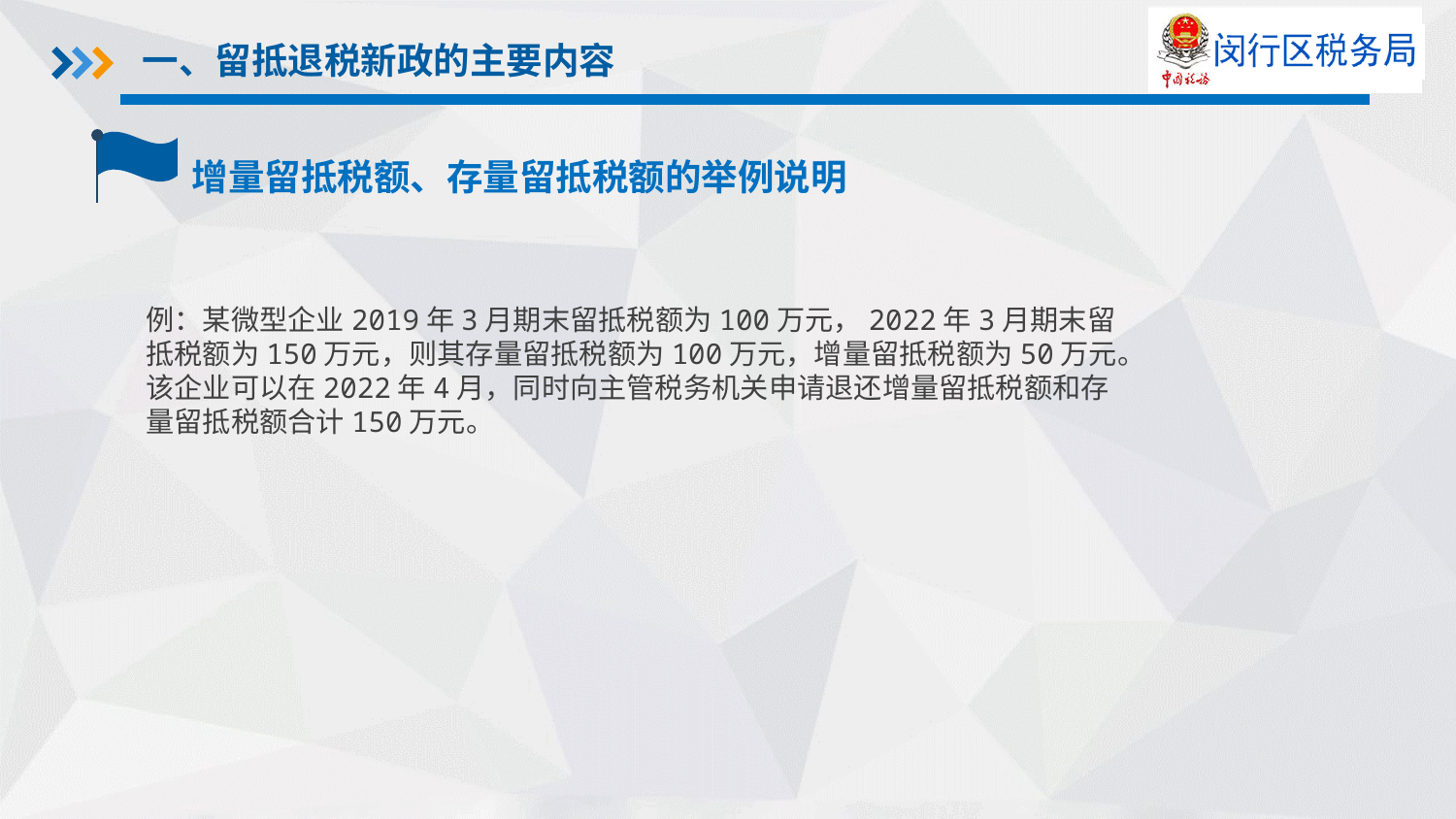

一、留抵退税新政的主要内容

增量留抵税额、存量留抵税额的举例说明

例：某微型企业2019年3月期末留抵税额为100万元，2022年3月期末留抵税额为150万元，则其存量留抵税额为100万元，增量留抵税额为50万元。该企业可以在2022年4月，同时向主管税务机关申请退还增量留抵税额和存量留抵税额合计150万元。